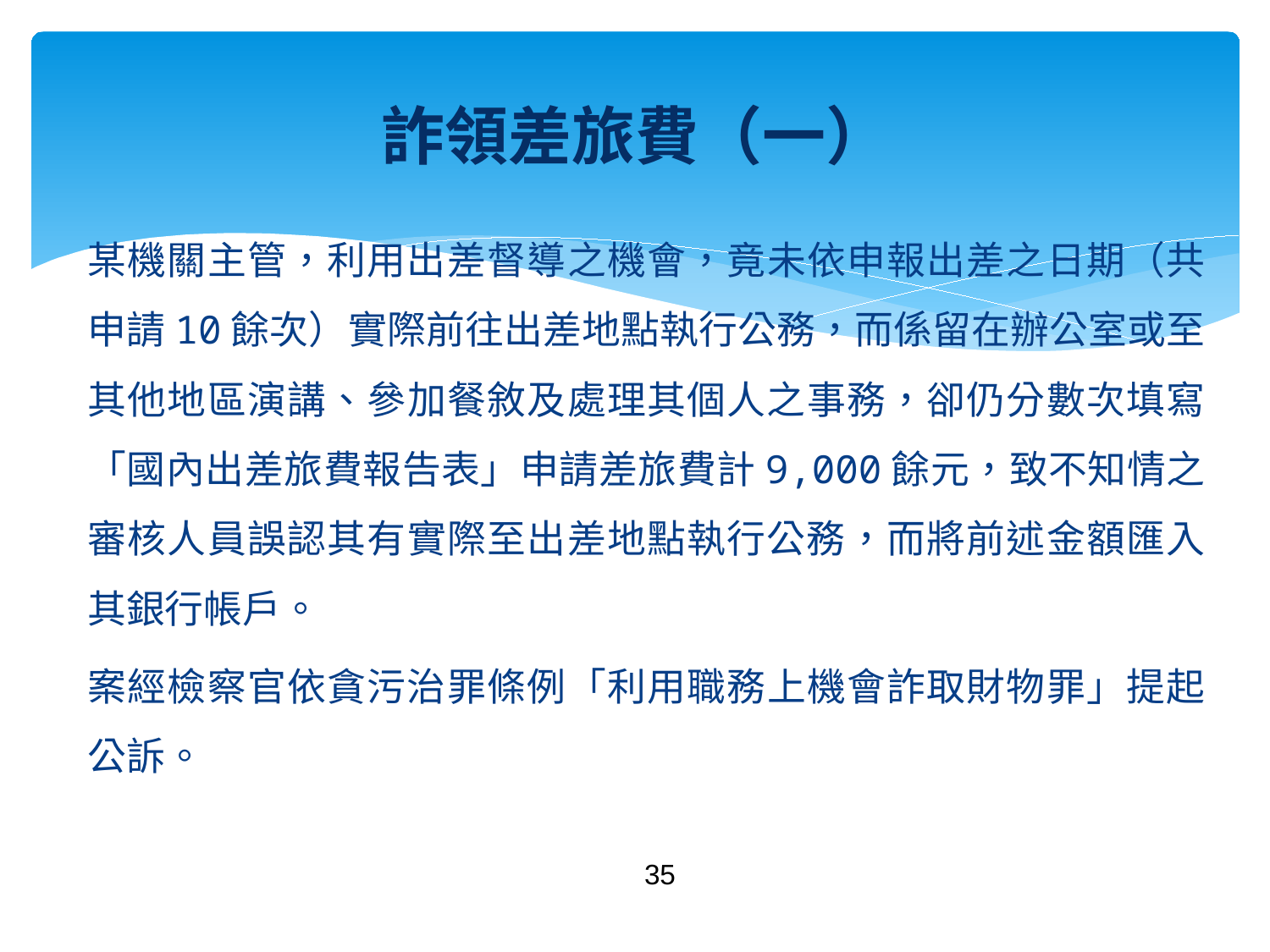

# 詐領差旅費（一）
某機關主管，利用出差督導之機會，竟未依申報出差之日期（共申請10餘次）實際前往出差地點執行公務，而係留在辦公室或至其他地區演講、參加餐敘及處理其個人之事務，卻仍分數次填寫「國內出差旅費報告表」申請差旅費計9,000餘元，致不知情之審核人員誤認其有實際至出差地點執行公務，而將前述金額匯入其銀行帳戶。
案經檢察官依貪污治罪條例「利用職務上機會詐取財物罪」提起公訴。
35